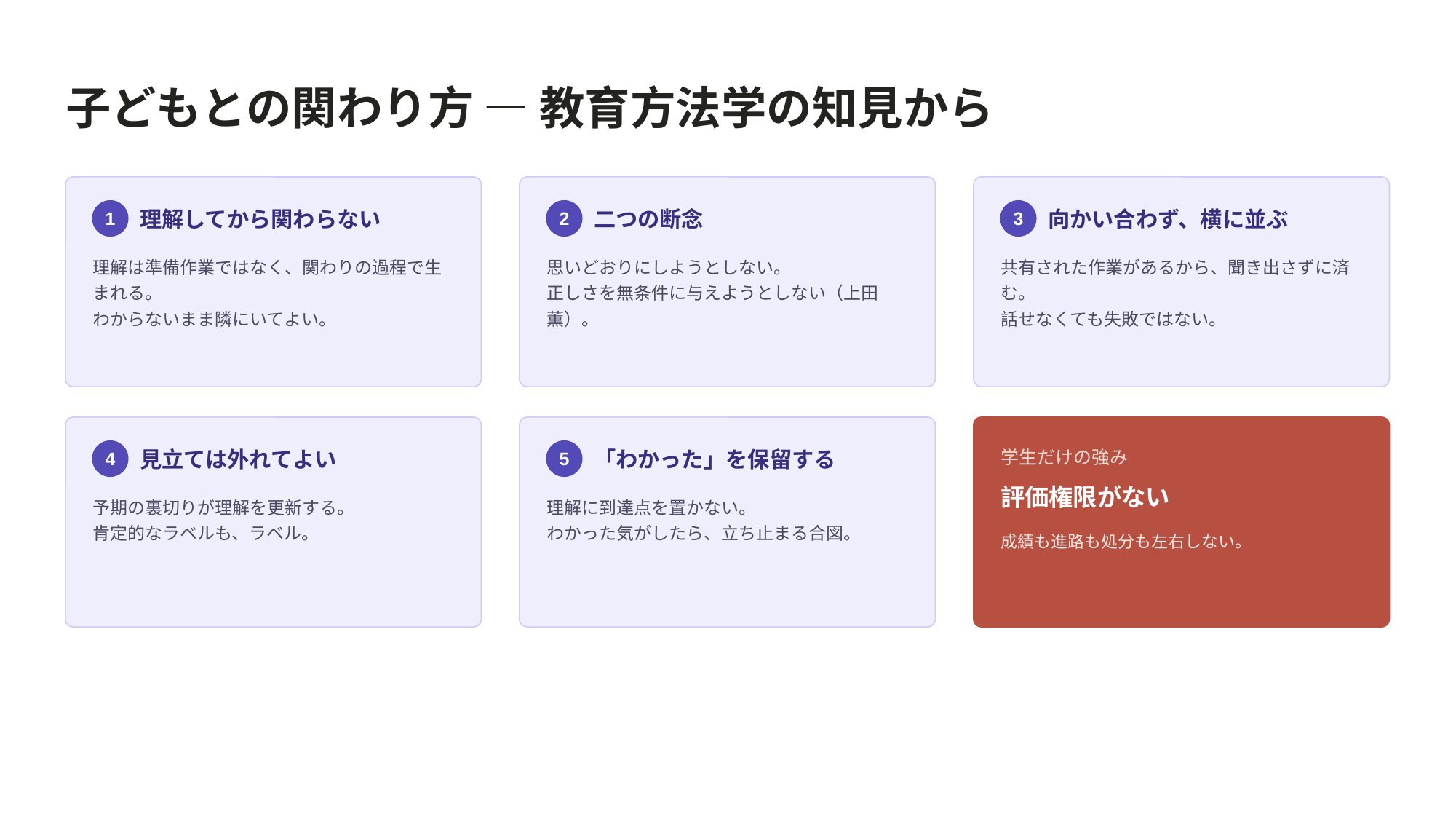

子どもとの関わり方 ― 教育方法学の知見から

理解してから関わらない
二つの断念
向かい合わず、横に並ぶ

1

2

3
理解は準備作業ではなく、関わりの過程で生まれる。
わからないまま隣にいてよい。
思いどおりにしようとしない。
正しさを無条件に与えようとしない（上田薫）。
共有された作業があるから、聞き出さずに済む。
話せなくても失敗ではない。

見立ては外れてよい
「わかった」を保留する
学生だけの強み

4

5
評価権限がない
予期の裏切りが理解を更新する。
肯定的なラベルも、ラベル。
理解に到達点を置かない。
わかった気がしたら、立ち止まる合図。
成績も進路も処分も左右しない。